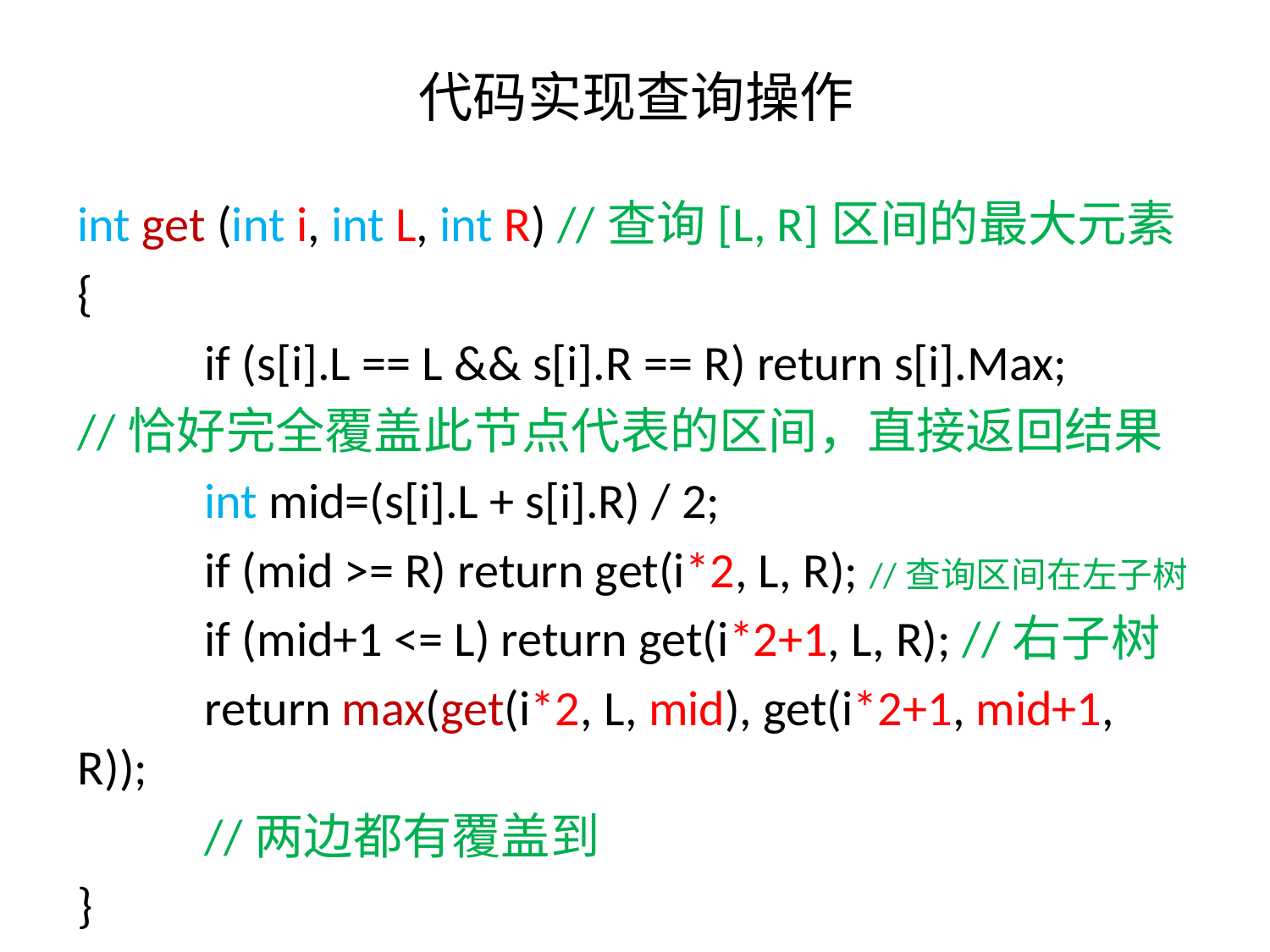

# 代码实现查询操作
int get (int i, int L, int R) //查询[L, R]区间的最大元素
{
	if (s[i].L == L && s[i].R == R) return s[i].Max;
//恰好完全覆盖此节点代表的区间，直接返回结果
	int mid=(s[i].L + s[i].R) / 2;
	if (mid >= R) return get(i*2, L, R); //查询区间在左子树
	if (mid+1 <= L) return get(i*2+1, L, R); //右子树
	return max(get(i*2, L, mid), get(i*2+1, mid+1, R));
	//两边都有覆盖到
}